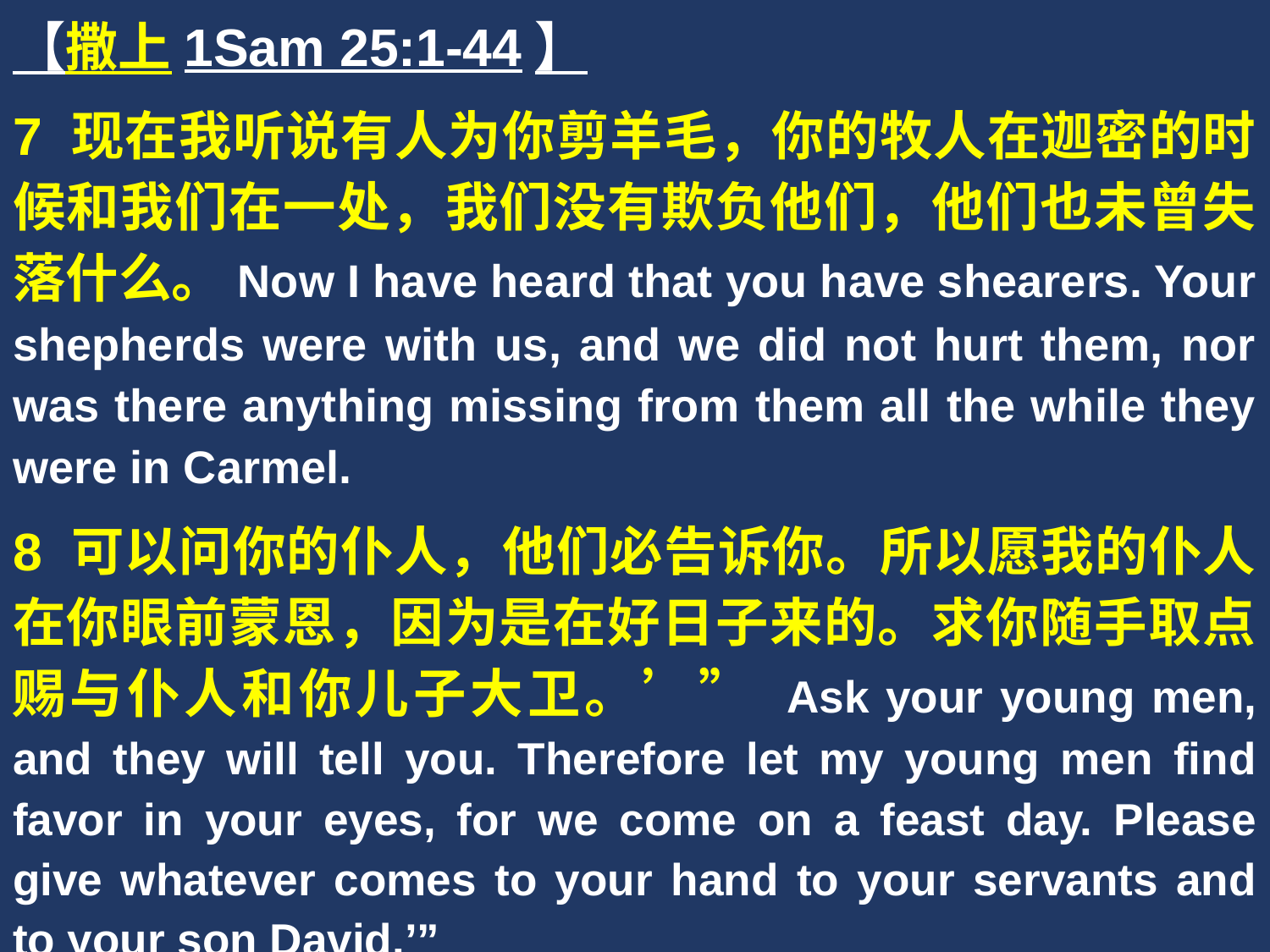

【撒上1Sam 25:1-44】
7 现在我听说有人为你剪羊毛，你的牧人在迦密的时候和我们在一处，我们没有欺负他们，他们也未曾失落什么。Now I have heard that you have shearers. Your shepherds were with us, and we did not hurt them, nor was there anything missing from them all the while they were in Carmel.
8 可以问你的仆人，他们必告诉你。所以愿我的仆人在你眼前蒙恩，因为是在好日子来的。求你随手取点赐与仆人和你儿子大卫。’” Ask your young men, and they will tell you. Therefore let my young men find favor in your eyes, for we come on a feast day. Please give whatever comes to your hand to your servants and to your son David.’”